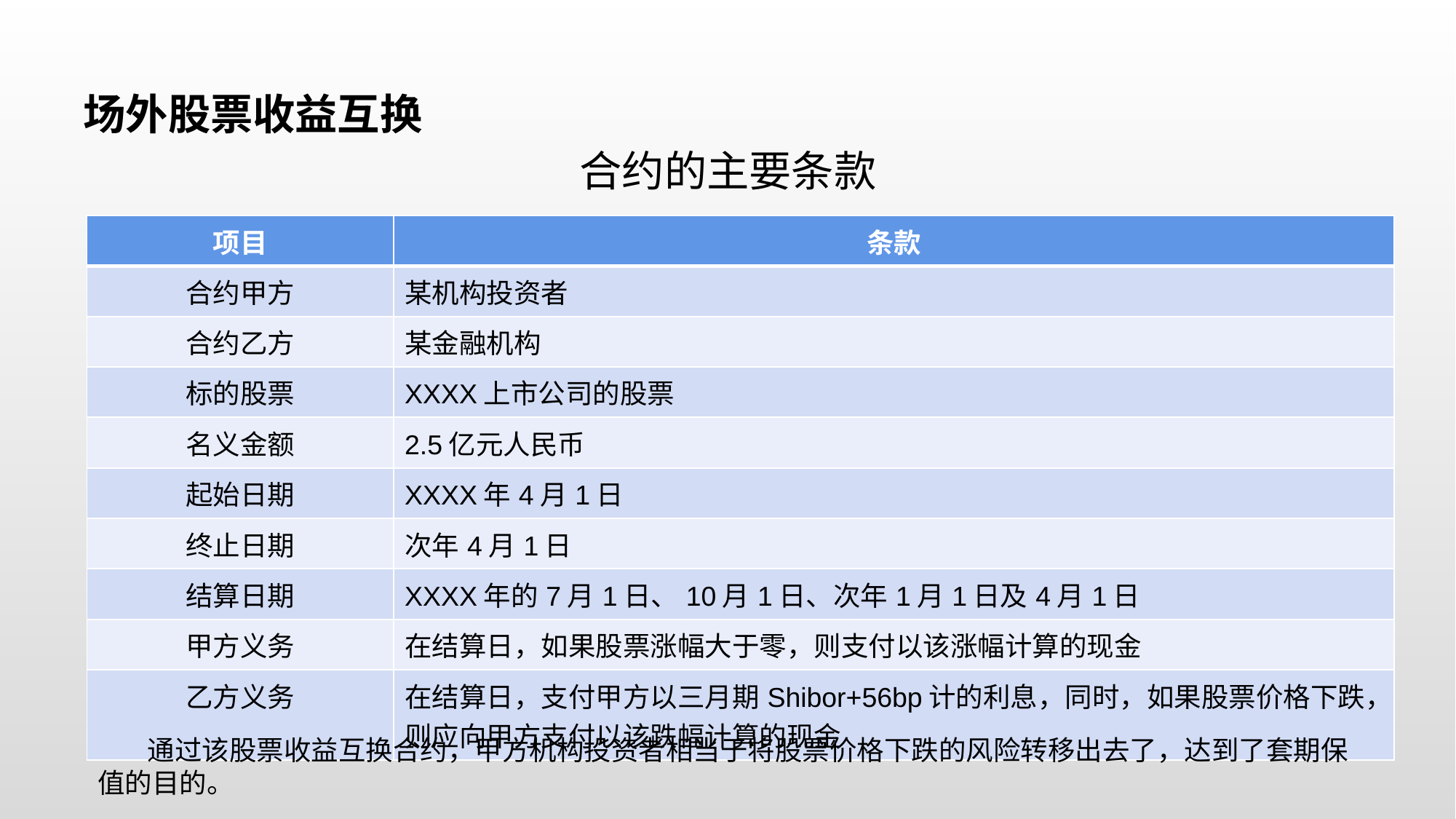

# 场外股票收益互换
合约的主要条款
| 项目 | 条款 |
| --- | --- |
| 合约甲方 | 某机构投资者 |
| 合约乙方 | 某金融机构 |
| 标的股票 | XXXX上市公司的股票 |
| 名义金额 | 2.5亿元人民币 |
| 起始日期 | XXXX年4月1日 |
| 终止日期 | 次年4月1日 |
| 结算日期 | XXXX年的7月1日、10月1日、次年1月1日及4月1日 |
| 甲方义务 | 在结算日，如果股票涨幅大于零，则支付以该涨幅计算的现金 |
| 乙方义务 | 在结算日，支付甲方以三月期Shibor+56bp计的利息，同时，如果股票价格下跌，则应向甲方支付以该跌幅计算的现金 |
       通过该股票收益互换合约，甲方机构投资者相当于将股票价格下跌的风险转移出去了，达到了套期保值的目的。